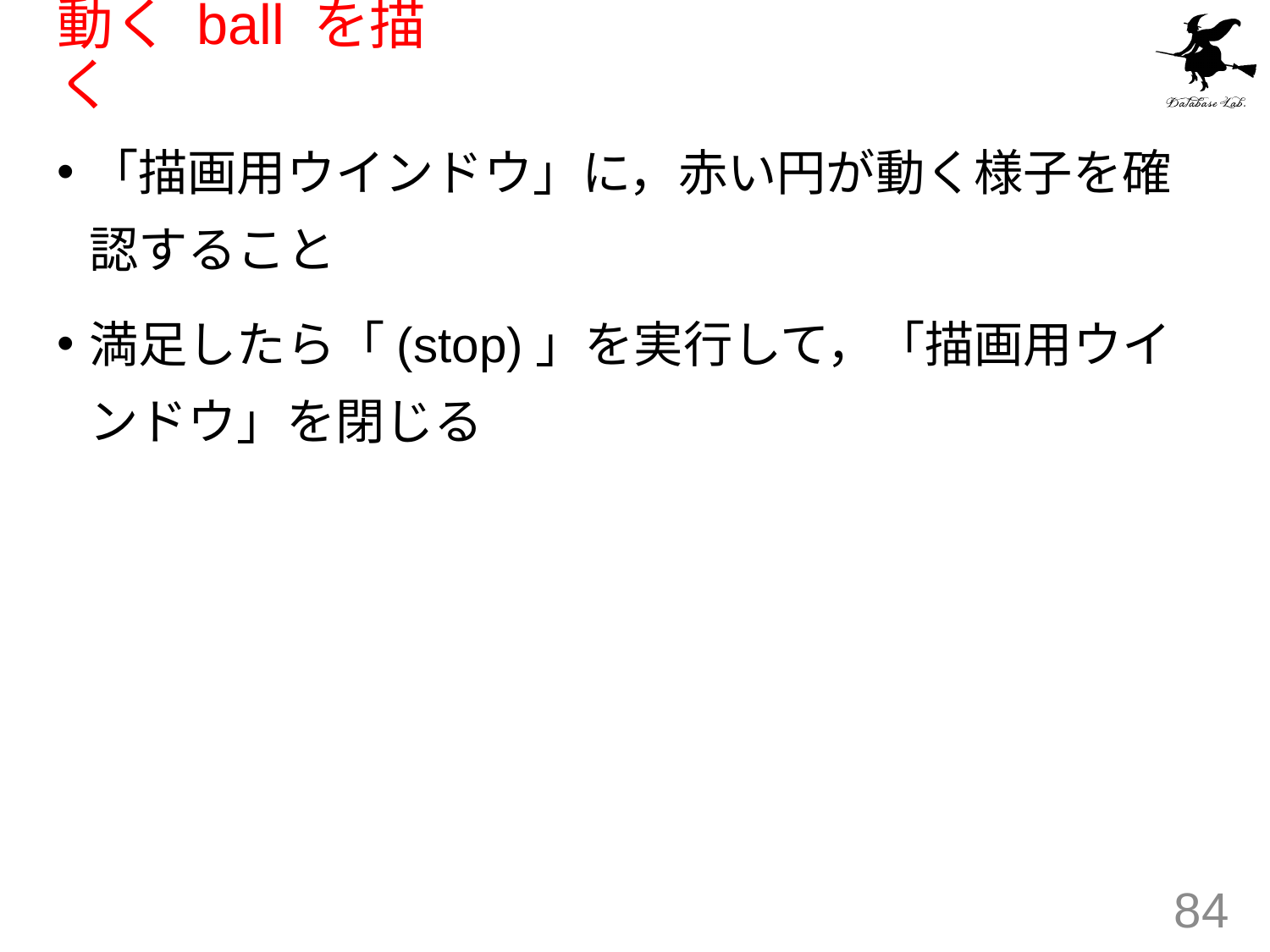

# 動く ball を描く
「描画用ウインドウ」に，赤い円が動く様子を確認すること
満足したら「(stop)」を実行して，「描画用ウインドウ」を閉じる

84